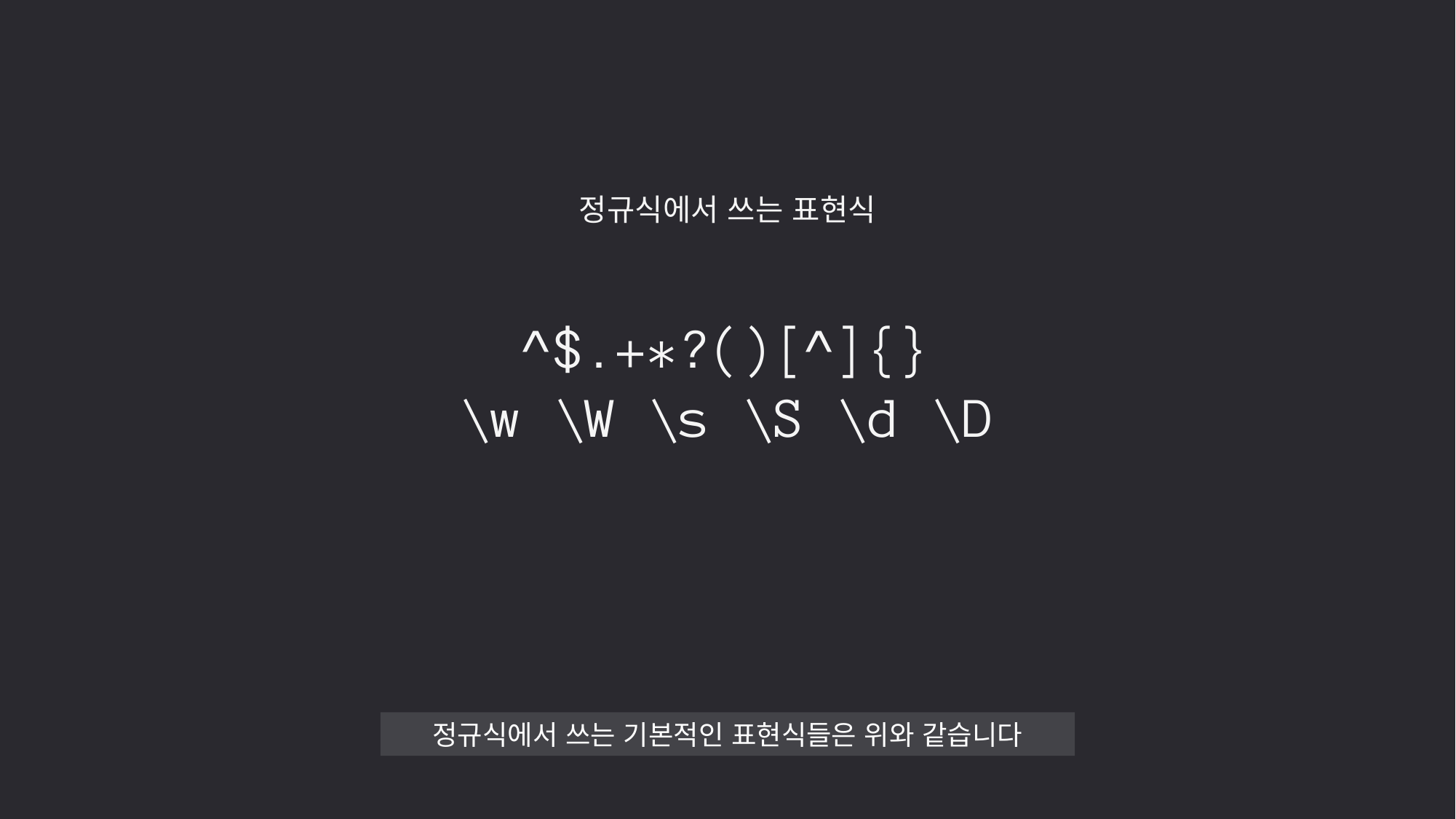

정규식에서 쓰는 표현식
^$.+*?()[^]{}
\w \W \s \S \d \D
정규식에서 쓰는 기본적인 표현식들은 위와 같습니다